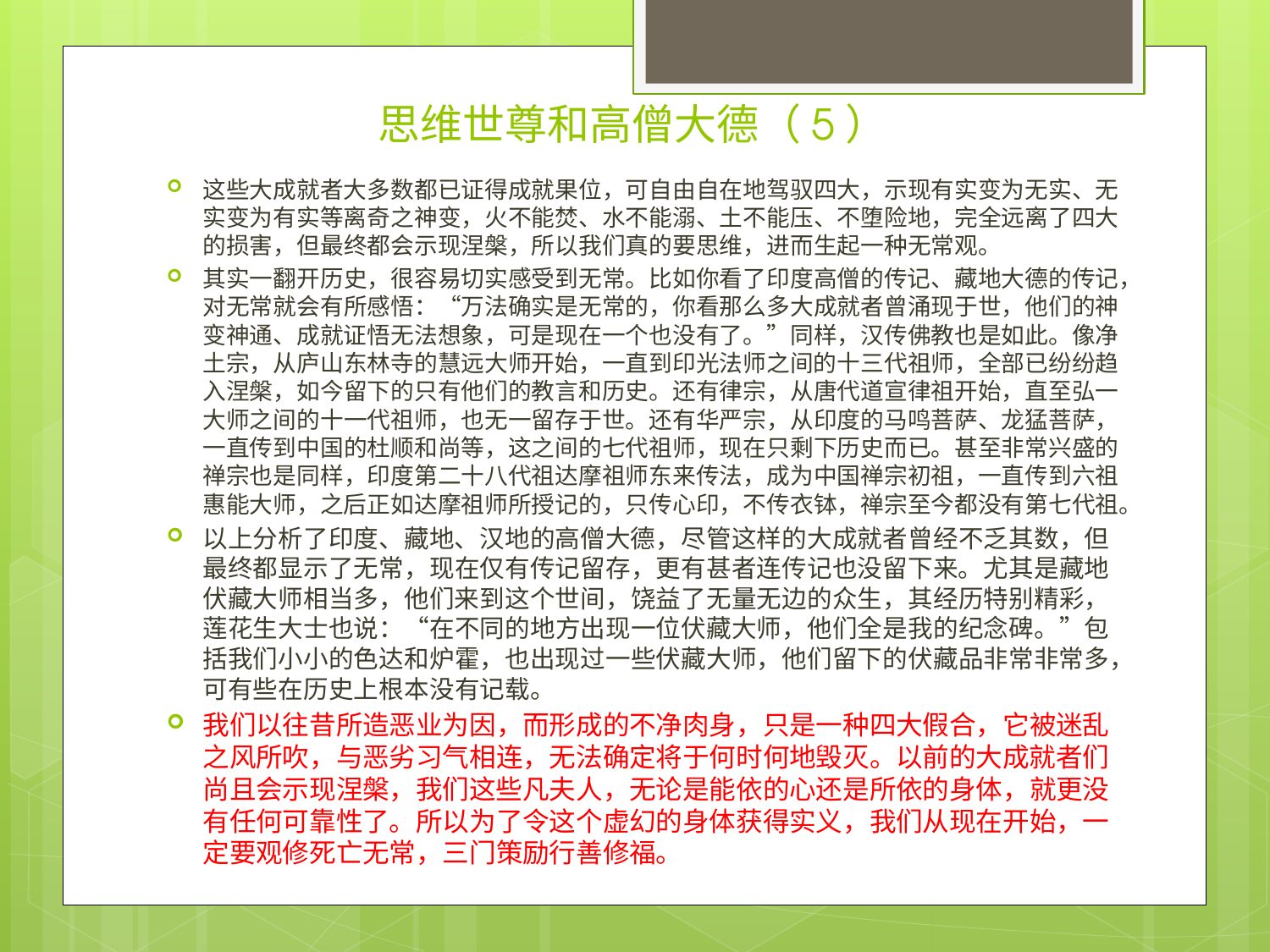

# 思维世尊和高僧大德（5）
这些大成就者大多数都已证得成就果位，可自由自在地驾驭四大，示现有实变为无实、无实变为有实等离奇之神变，火不能焚、水不能溺、土不能压、不堕险地，完全远离了四大的损害，但最终都会示现涅槃，所以我们真的要思维，进而生起一种无常观。
其实一翻开历史，很容易切实感受到无常。比如你看了印度高僧的传记、藏地大德的传记，对无常就会有所感悟：“万法确实是无常的，你看那么多大成就者曾涌现于世，他们的神变神通、成就证悟无法想象，可是现在一个也没有了。”同样，汉传佛教也是如此。像净土宗，从庐山东林寺的慧远大师开始，一直到印光法师之间的十三代祖师，全部已纷纷趋入涅槃，如今留下的只有他们的教言和历史。还有律宗，从唐代道宣律祖开始，直至弘一大师之间的十一代祖师，也无一留存于世。还有华严宗，从印度的马鸣菩萨、龙猛菩萨，一直传到中国的杜顺和尚等，这之间的七代祖师，现在只剩下历史而已。甚至非常兴盛的禅宗也是同样，印度第二十八代祖达摩祖师东来传法，成为中国禅宗初祖，一直传到六祖惠能大师，之后正如达摩祖师所授记的，只传心印，不传衣钵，禅宗至今都没有第七代祖。
以上分析了印度、藏地、汉地的高僧大德，尽管这样的大成就者曾经不乏其数，但最终都显示了无常，现在仅有传记留存，更有甚者连传记也没留下来。尤其是藏地伏藏大师相当多，他们来到这个世间，饶益了无量无边的众生，其经历特别精彩，莲花生大士也说：“在不同的地方出现一位伏藏大师，他们全是我的纪念碑。”包括我们小小的色达和炉霍，也出现过一些伏藏大师，他们留下的伏藏品非常非常多，可有些在历史上根本没有记载。
我们以往昔所造恶业为因，而形成的不净肉身，只是一种四大假合，它被迷乱之风所吹，与恶劣习气相连，无法确定将于何时何地毁灭。以前的大成就者们尚且会示现涅槃，我们这些凡夫人，无论是能依的心还是所依的身体，就更没有任何可靠性了。所以为了令这个虚幻的身体获得实义，我们从现在开始，一定要观修死亡无常，三门策励行善修福。